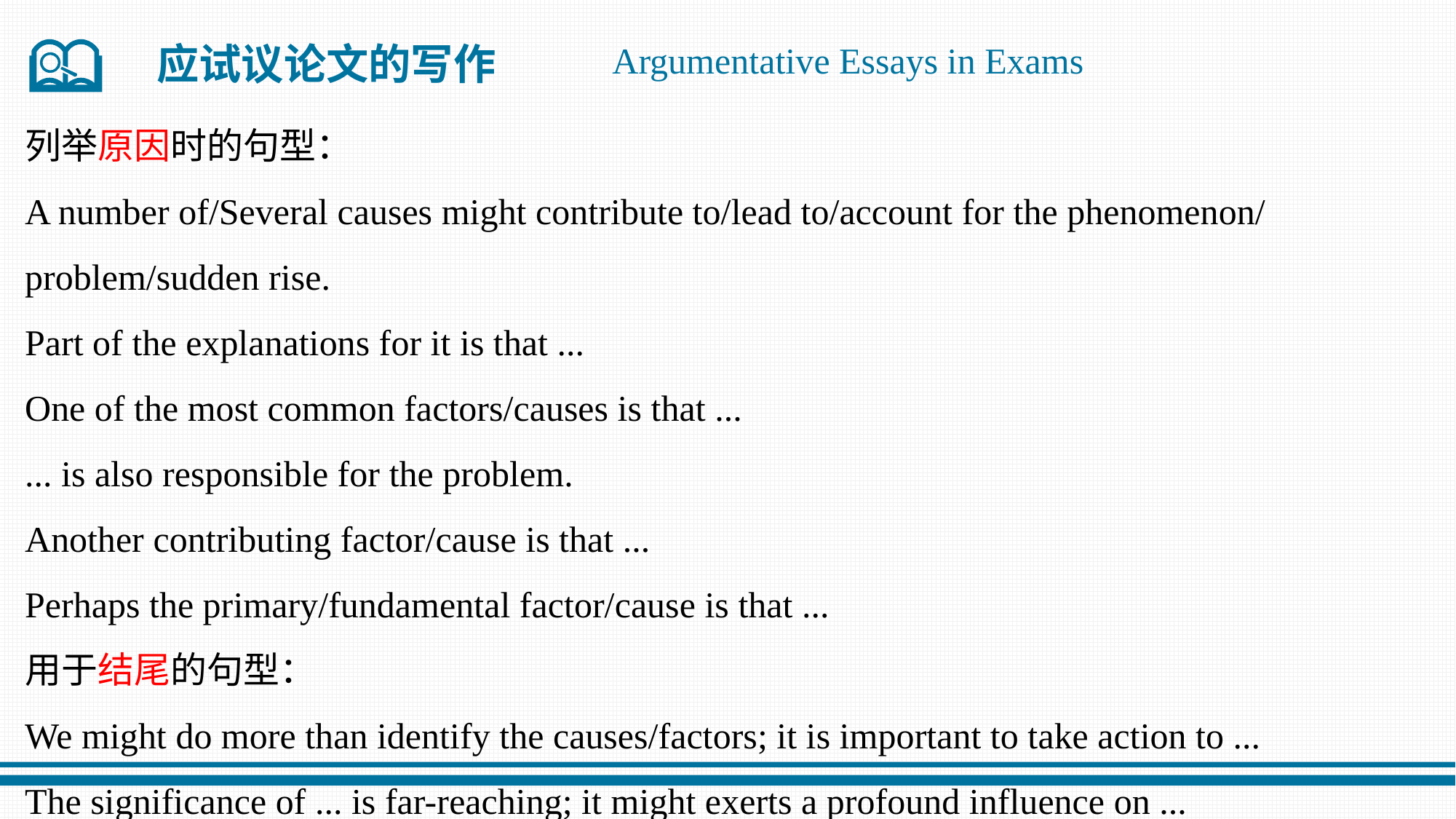

应试议论文的写作
Argumentative Essays in Exams
列举原因时的句型：
A number of/Several causes might contribute to/lead to/account for the phenomenon/
problem/sudden rise.
Part of the explanations for it is that ...
One of the most common factors/causes is that ...
... is also responsible for the problem.
Another contributing factor/cause is that ...
Perhaps the primary/fundamental factor/cause is that ...
用于结尾的句型：
We might do more than identify the causes/factors; it is important to take action to ...
The significance of ... is far-reaching; it might exerts a profound influence on ...